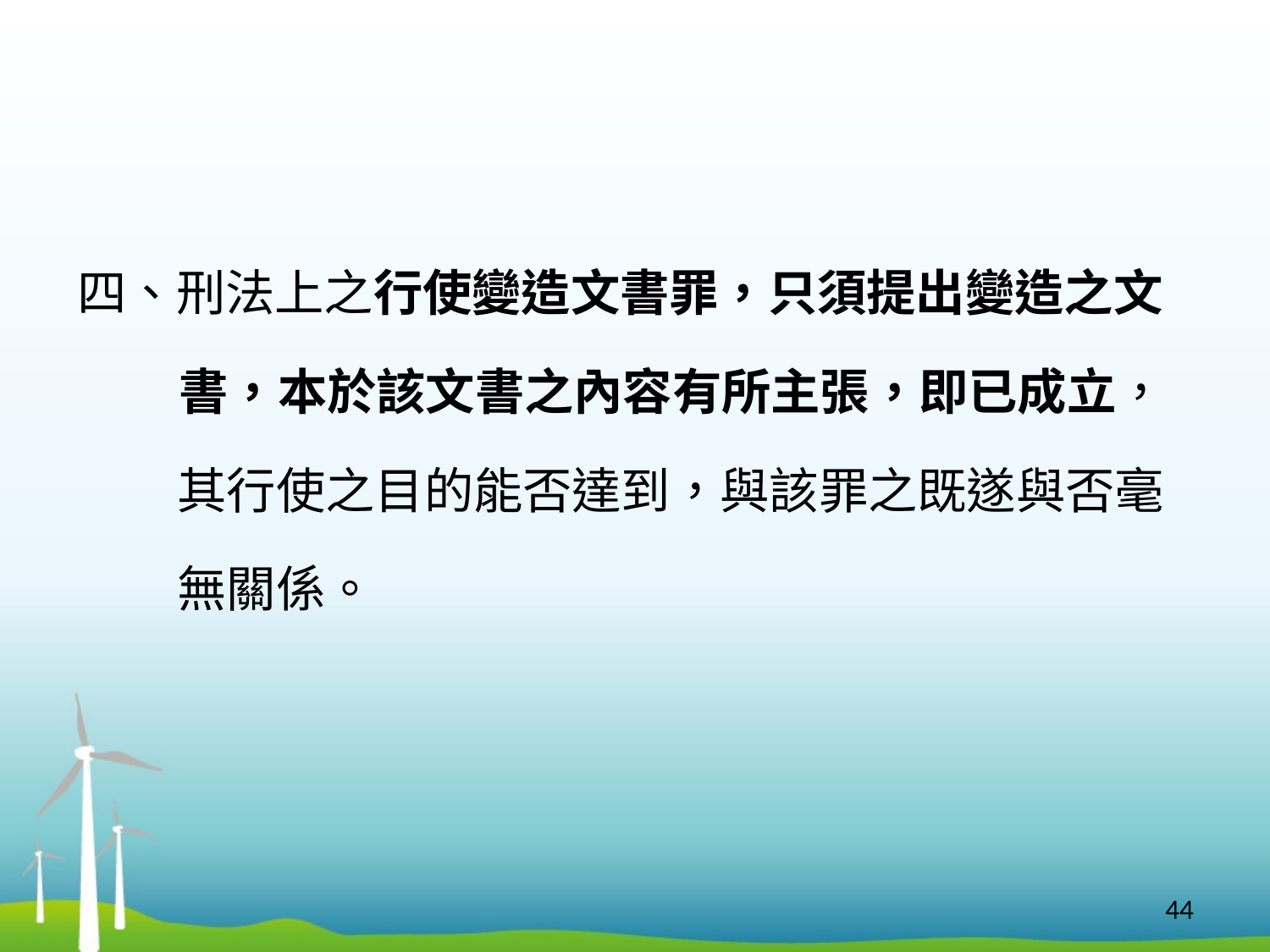

四、刑法上之行使變造文書罪，只須提出變造之文
        書，本於該文書之內容有所主張，即已成立，
        其行使之目的能否達到，與該罪之既遂與否毫
        無關係。
44